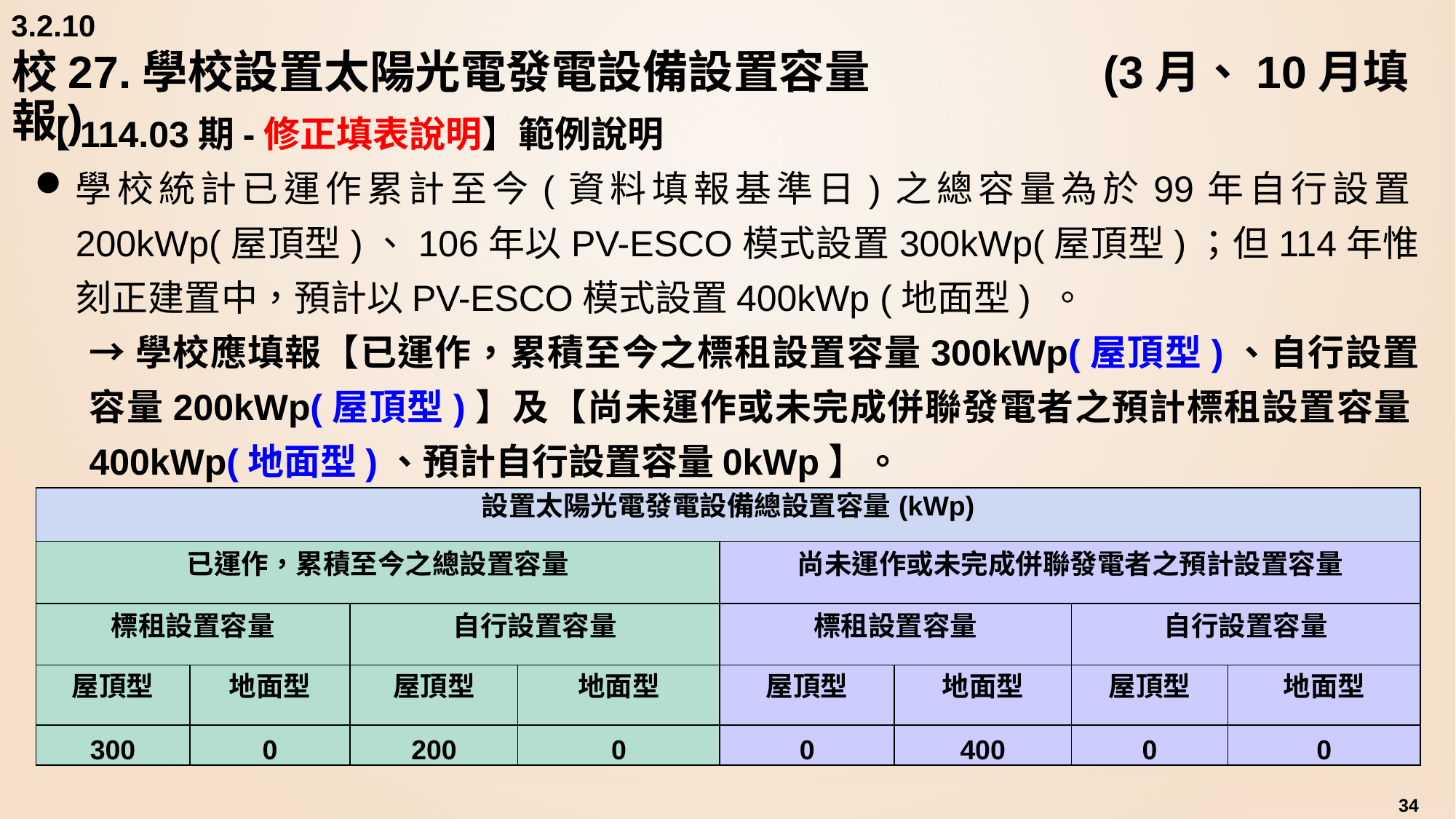

3.2.10
# 校27.學校設置太陽光電發電設備設置容量		   	(3月、10月填報)
【114.03期-修正填表說明】範例說明
學校統計已運作累計至今(資料填報基準日)之總容量為於99年自行設置200kWp(屋頂型)、106年以PV-ESCO模式設置300kWp(屋頂型)；但114年惟刻正建置中，預計以PV-ESCO模式設置400kWp (地面型) 。
→學校應填報【已運作，累積至今之標租設置容量300kWp(屋頂型)、自行設置容量200kWp(屋頂型)】及【尚未運作或未完成併聯發電者之預計標租設置容量400kWp(地面型)、預計自行設置容量0kWp】。
| 設置太陽光電發電設備總設置容量(kWp) |  |  |  |  |  |  |  |
| --- | --- | --- | --- | --- | --- | --- | --- |
| 已運作，累積至今之總設置容量 |  |  |  | 尚未運作或未完成併聯發電者之預計設置容量 |  |  |  |
| 標租設置容量 |  | 自行設置容量 |  | 標租設置容量 |  | 自行設置容量 |  |
| 屋頂型 | 地面型 | 屋頂型 | 地面型 | 屋頂型 | 地面型 | 屋頂型 | 地面型 |
| 300 | 0 | 200 | 0 | 0 | 400 | 0 | 0 |